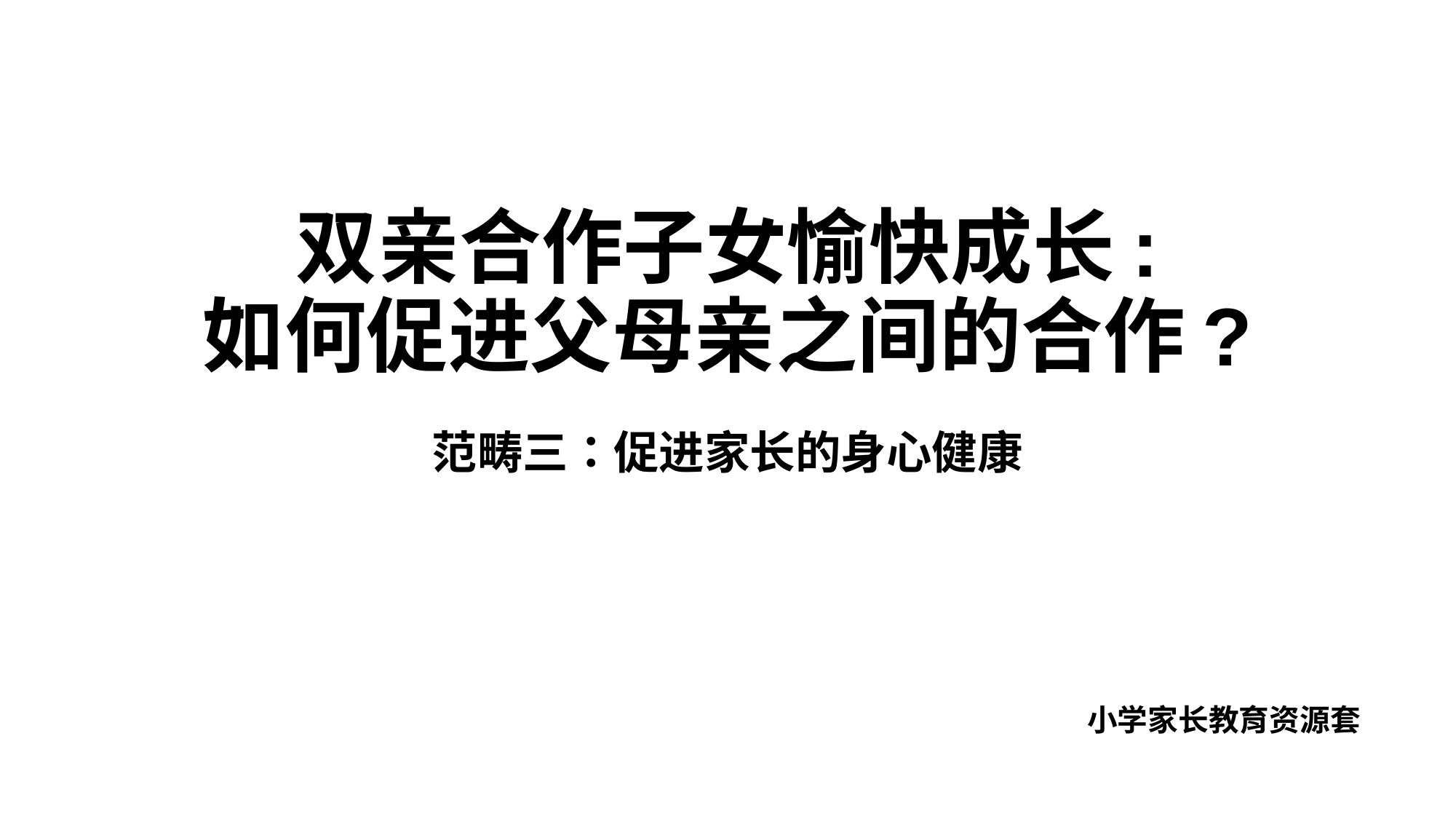

# 双亲合作子女愉快成长: 如何促进父母亲之间的合作?
范畴三：促进家长的身心健康
小学家长教育资源套